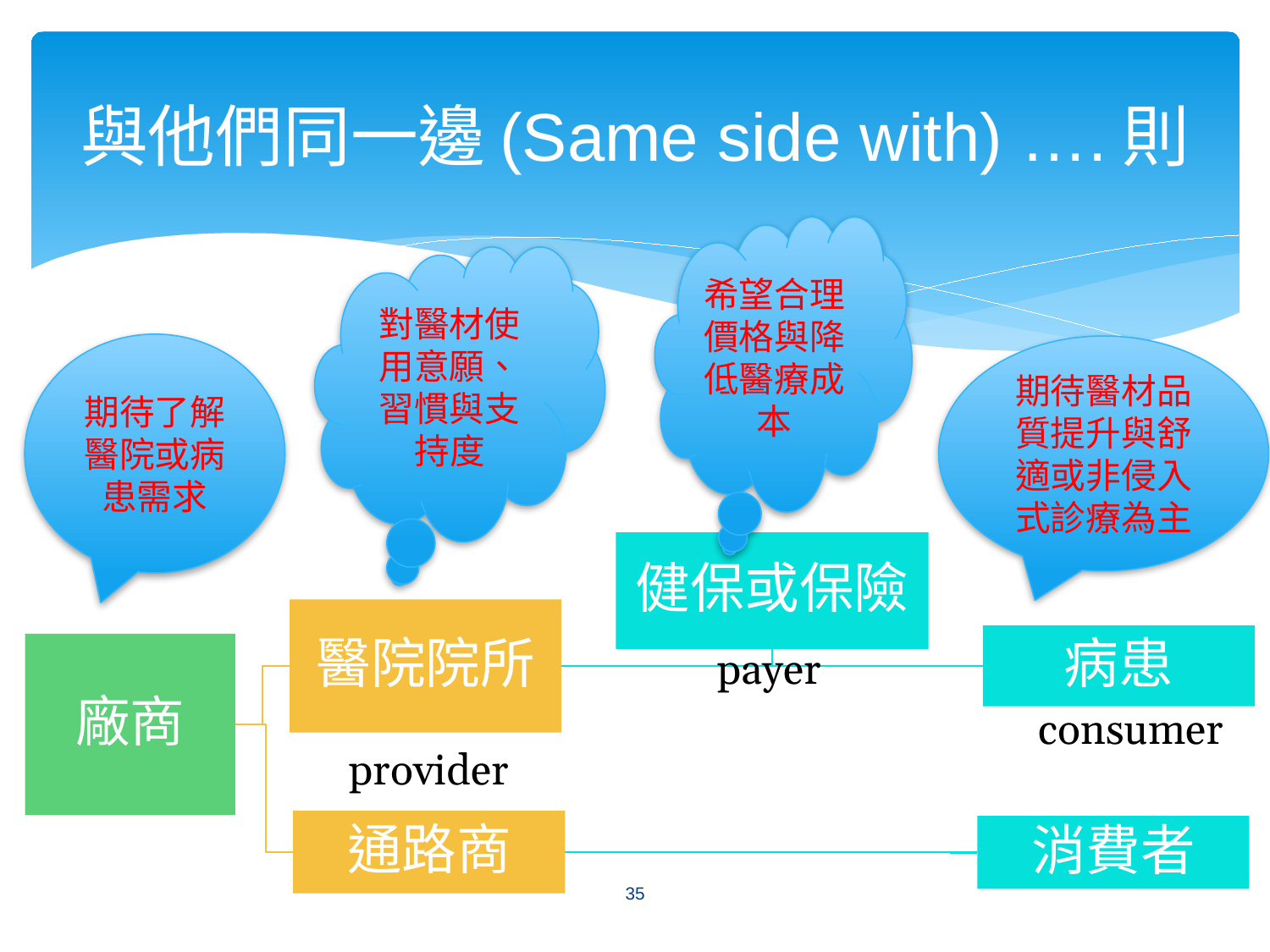

# 與他們同一邊(Same side with) ….則
希望合理價格與降低醫療成本
對醫材使用意願、習慣與支持度
期待了解醫院或病患需求
期待醫材品質提升與舒適或非侵入式診療為主
廠商
醫院院所
病患
健保或保險
通路商
消費者
payer
consumer

provider

35